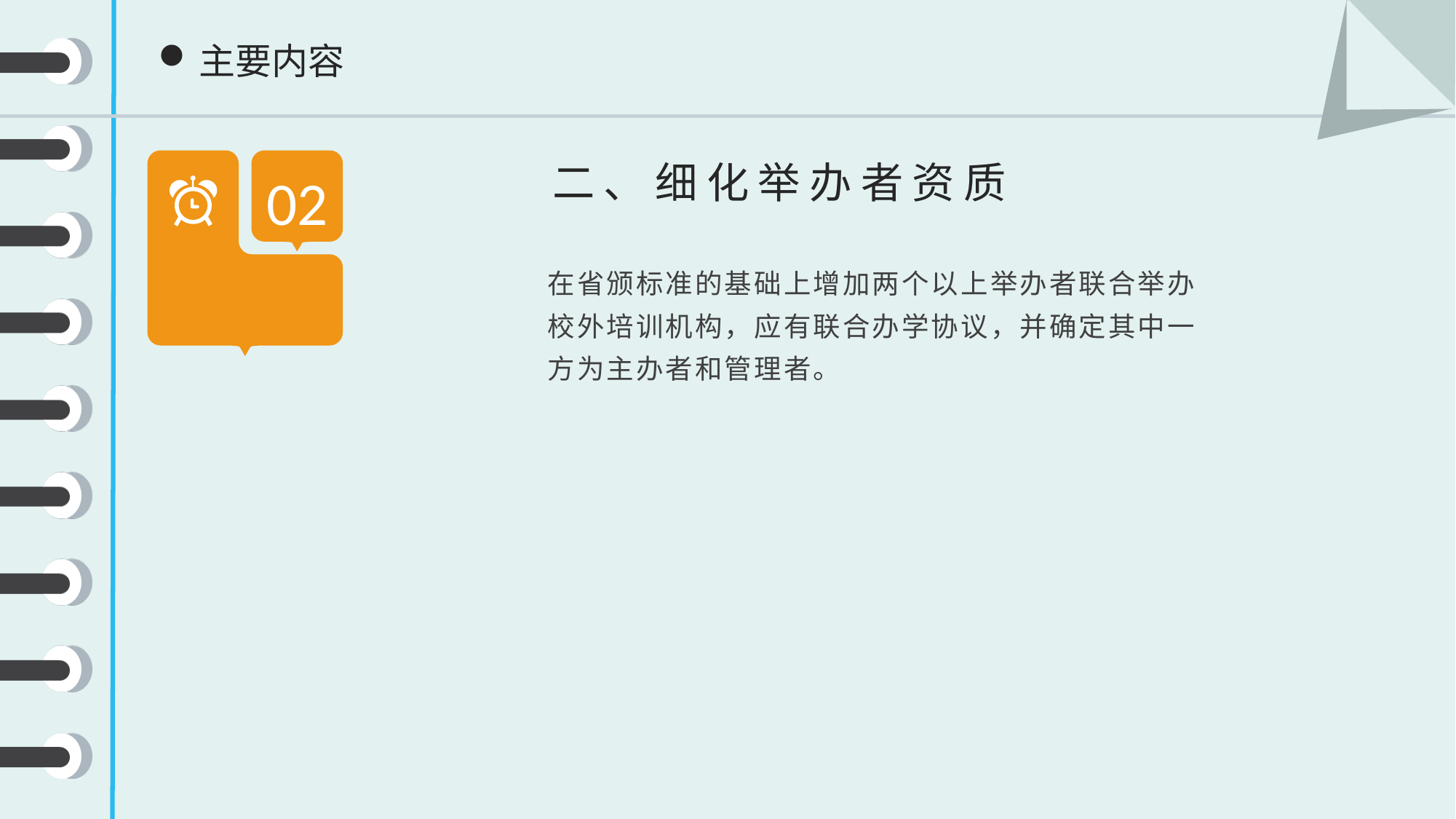

主要内容
二、细化举办者资质

02

在省颁标准的基础上增加两个以上举办者联合举办校外培训机构，应有联合办学协议，并确定其中一方为主办者和管理者。